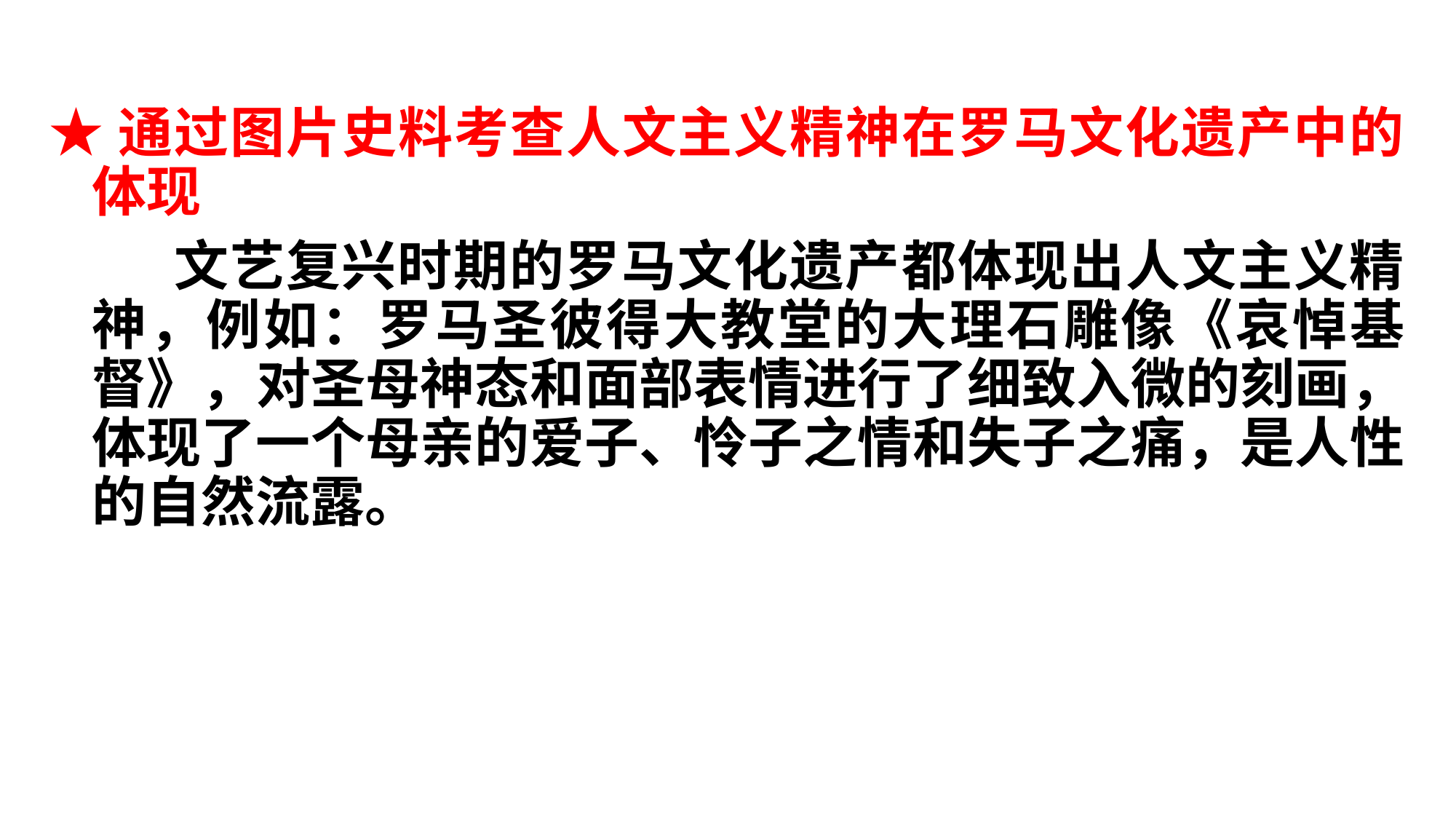

★通过图片史料考查人文主义精神在罗马文化遗产中的体现
        文艺复兴时期的罗马文化遗产都体现出人文主义精神，例如：罗马圣彼得大教堂的大理石雕像《哀悼基督》，对圣母神态和面部表情进行了细致入微的刻画，体现了一个母亲的爱子、怜子之情和失子之痛，是人性的自然流露。